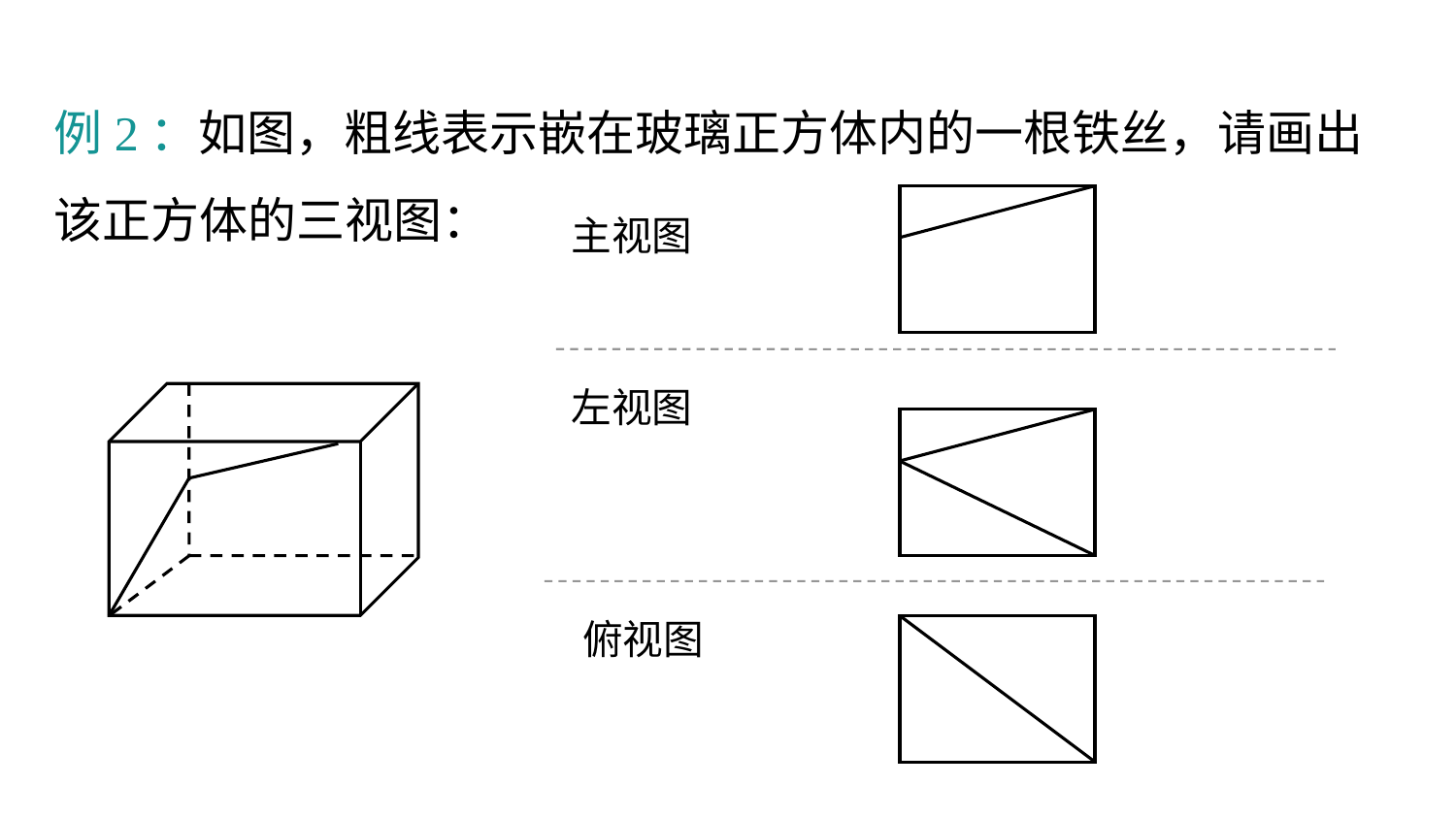

例2：如图，粗线表示嵌在玻璃正方体内的一根铁丝，请画出该正方体的三视图：

主视图

左视图

俯视图